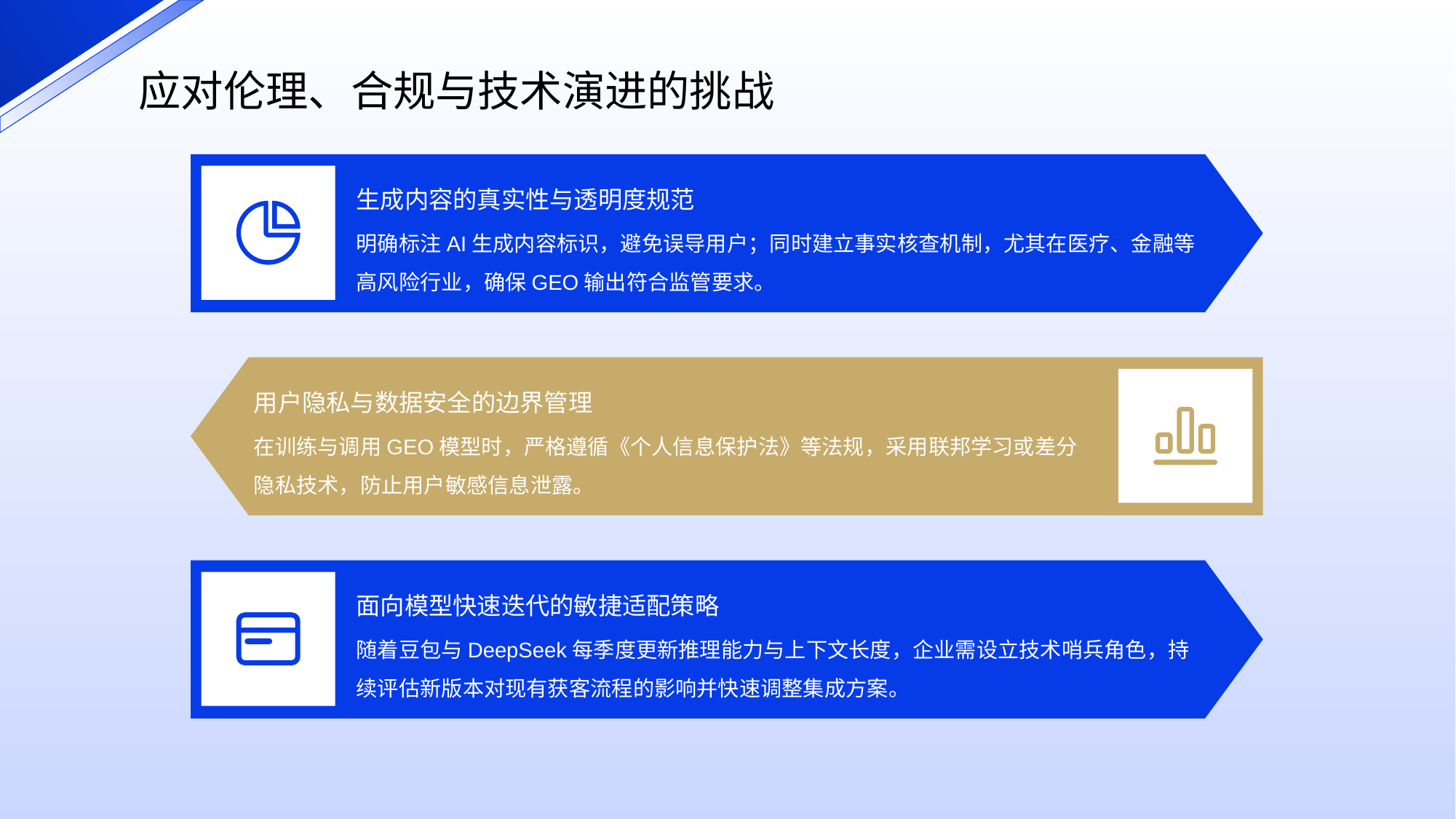

应对伦理、合规与技术演进的挑战

生成内容的真实性与透明度规范

明确标注AI生成内容标识，避免误导用户；同时建立事实核查机制，尤其在医疗、金融等高风险行业，确保GEO输出符合监管要求。

用户隐私与数据安全的边界管理

在训练与调用GEO模型时，严格遵循《个人信息保护法》等法规，采用联邦学习或差分隐私技术，防止用户敏感信息泄露。

面向模型快速迭代的敏捷适配策略

随着豆包与DeepSeek每季度更新推理能力与上下文长度，企业需设立技术哨兵角色，持续评估新版本对现有获客流程的影响并快速调整集成方案。